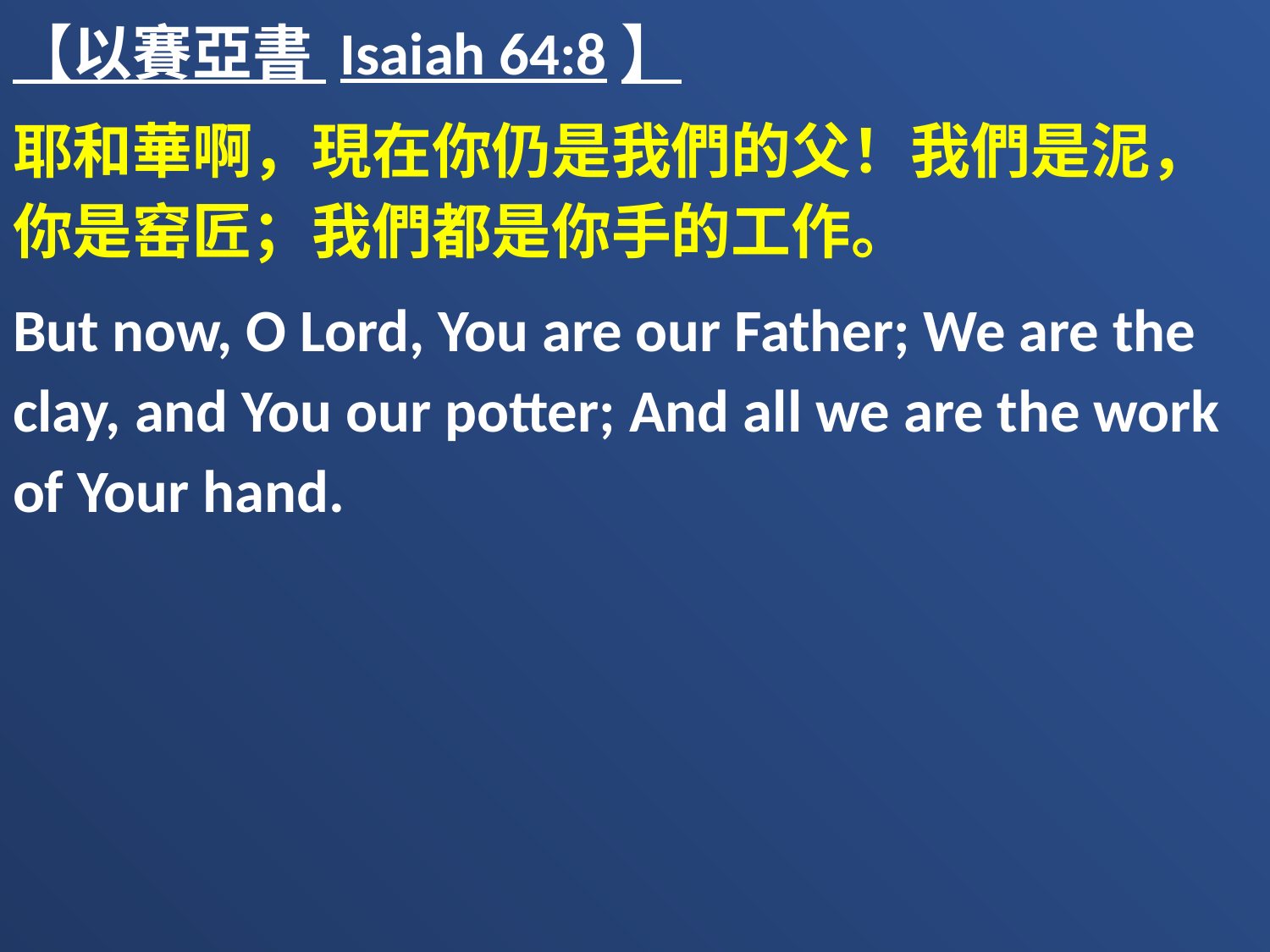

【以賽亞書 Isaiah 64:8】
耶和華啊，現在你仍是我們的父！我們是泥，你是窑匠；我們都是你手的工作。
But now, O Lord, You are our Father; We are the clay, and You our potter; And all we are the work of Your hand.